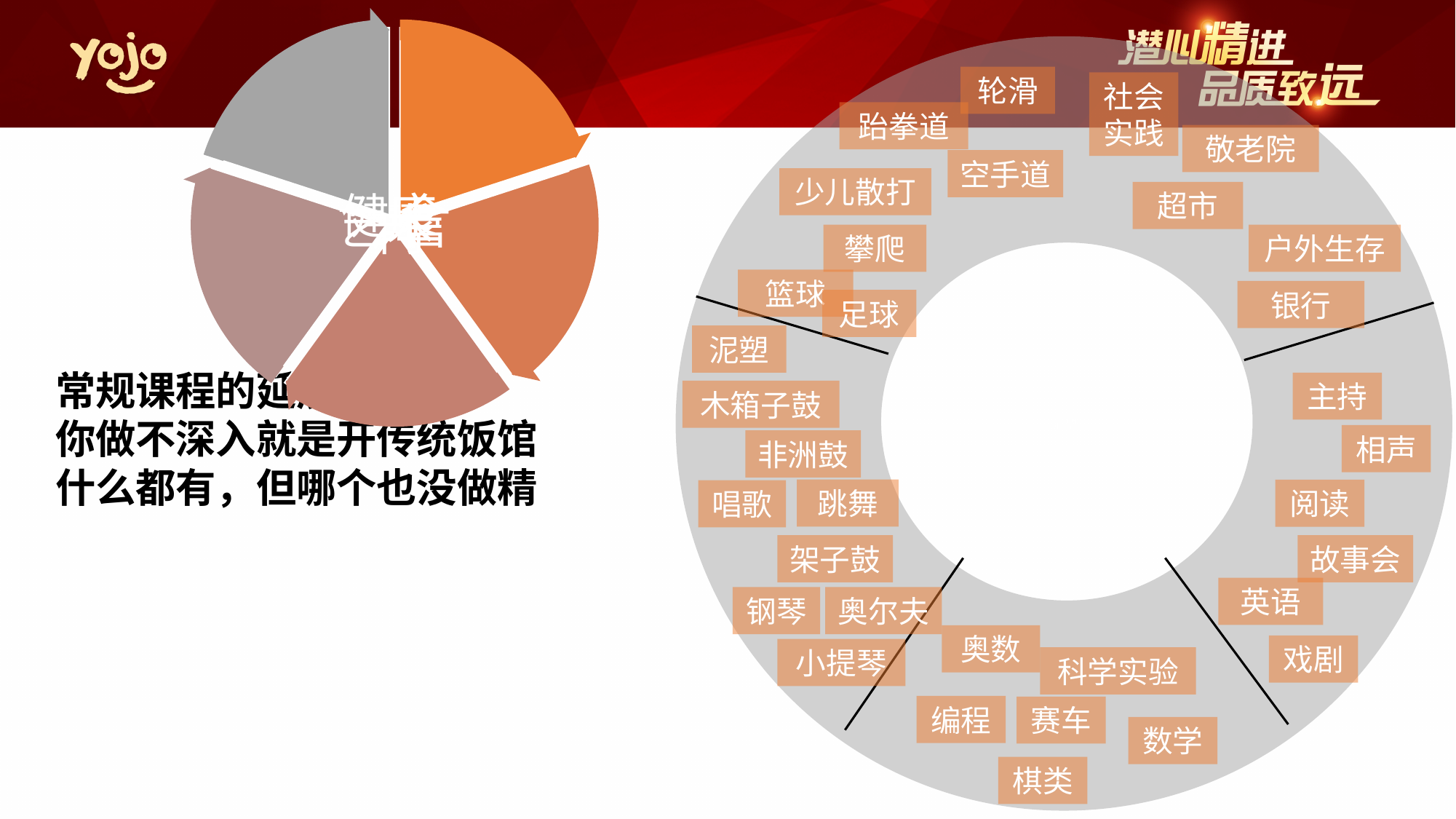

泥塑
轮滑
社会实践
跆拳道
敬老院
空手道
少儿散打
超市
社会
语言
科学
艺术
健康
攀爬
户外生存
篮球
银行
足球
泥塑
常规课程的延展
你做不深入就是开传统饭馆
什么都有，但哪个也没做精

主持
木箱子鼓
相声
非洲鼓
跳舞
阅读
唱歌
架子鼓
故事会
英语
钢琴
奥尔夫
奥数
戏剧
小提琴
科学实验
编程
赛车
数学
棋类